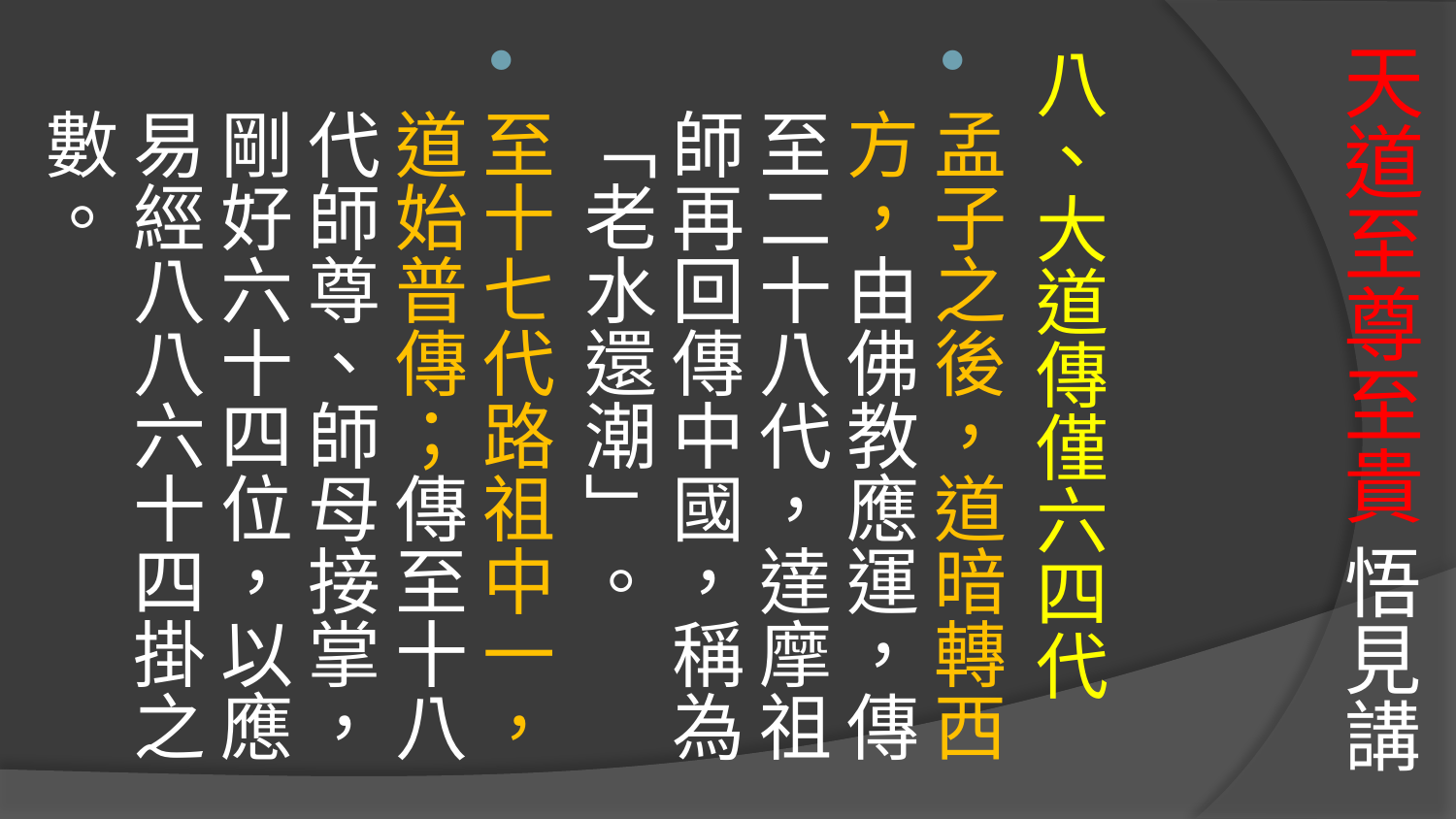

# 天道至尊至貴 悟見講
八、大道傳僅六四代
孟子之後，道暗轉西方，由佛教應運，傳至二十八代，達摩祖師再回傳中國，稱為「老水還潮」。
至十七代路祖中一，道始普傳；傳至十八代師尊、師母接掌，剛好六十四位，以應易經八八六十四掛之數。